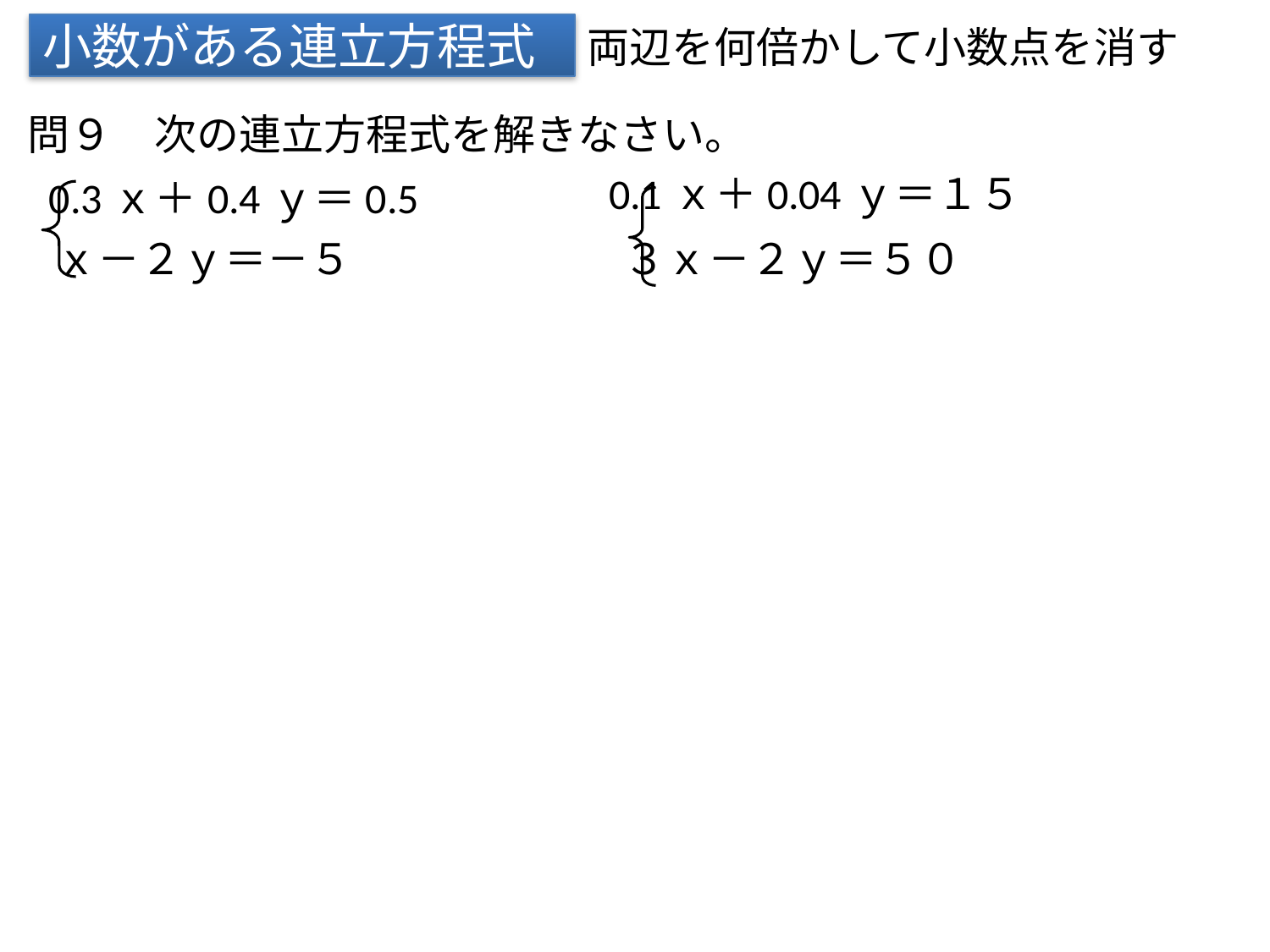

小数がある連立方程式
両辺を何倍かして小数点を消す
# 問９　次の連立方程式を解きなさい。
0.1ｘ＋0.04ｙ＝１５
0.3ｘ＋0.4ｙ＝0.5

ｘ－２ｙ＝－５
３ｘ－２ｙ＝５０